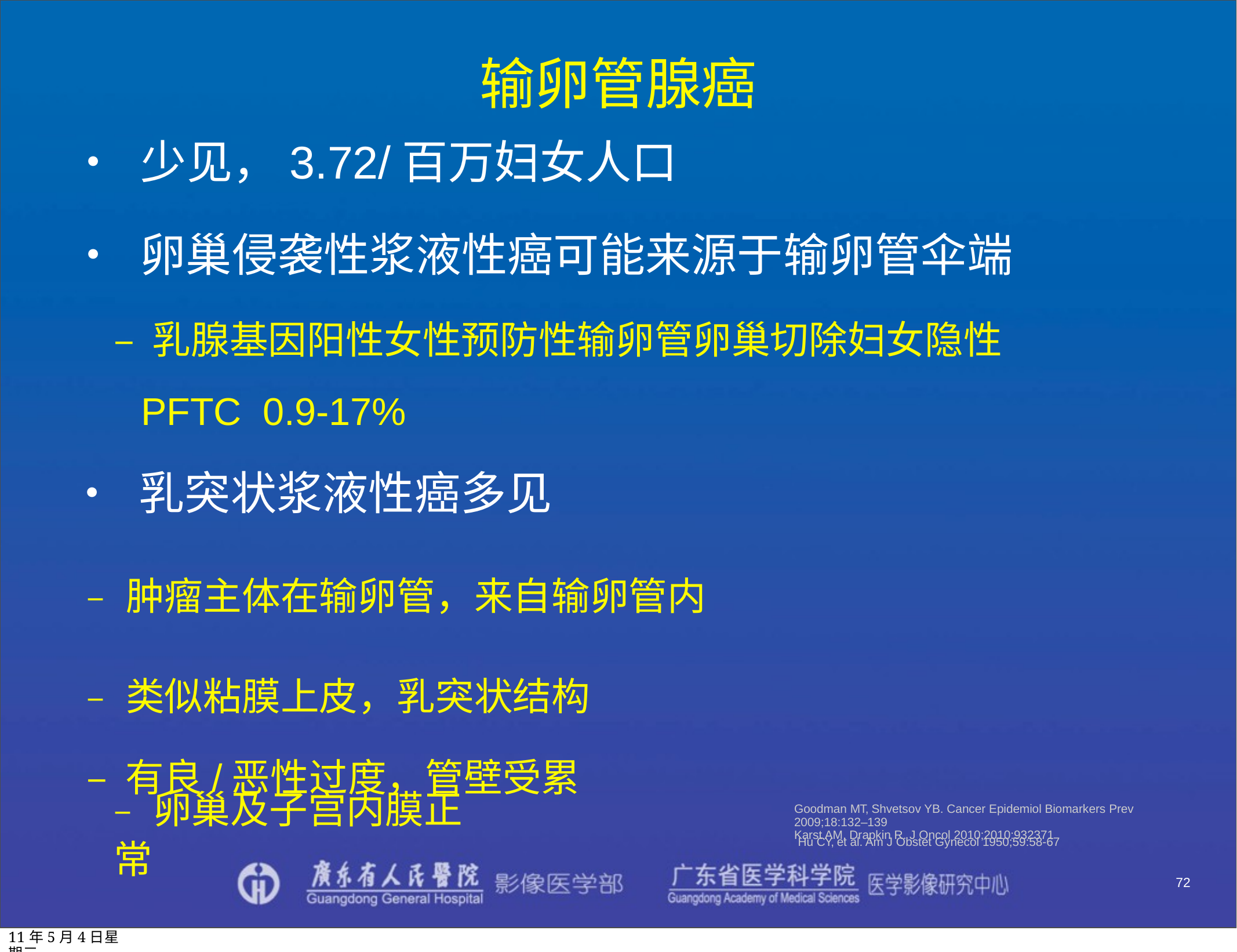

# 输卵管腺癌
• 少见，3.72/百万妇女人口
• 卵巢侵袭性浆液性癌可能来源于输卵管伞端
– 乳腺基因阳性女性预防性输卵管卵巢切除妇女隐性PFTC  0.9-17%
• 乳突状浆液性癌多见
– 肿瘤主体在输卵管，来自输卵管内
– 类似粘膜上皮，乳突状结构
– 有良/恶性过度，管壁受累
Hu CY, et al. Am J Obstet Gynecol 1950;59:58-67
– 卵巢及子宫内膜正常
Goodman MT, Shvetsov YB. Cancer Epidemiol Biomarkers Prev  2009;18:132–139
Karst AM, Drapkin R. J Oncol 2010;2010:932371
72
11年5月4日星期三